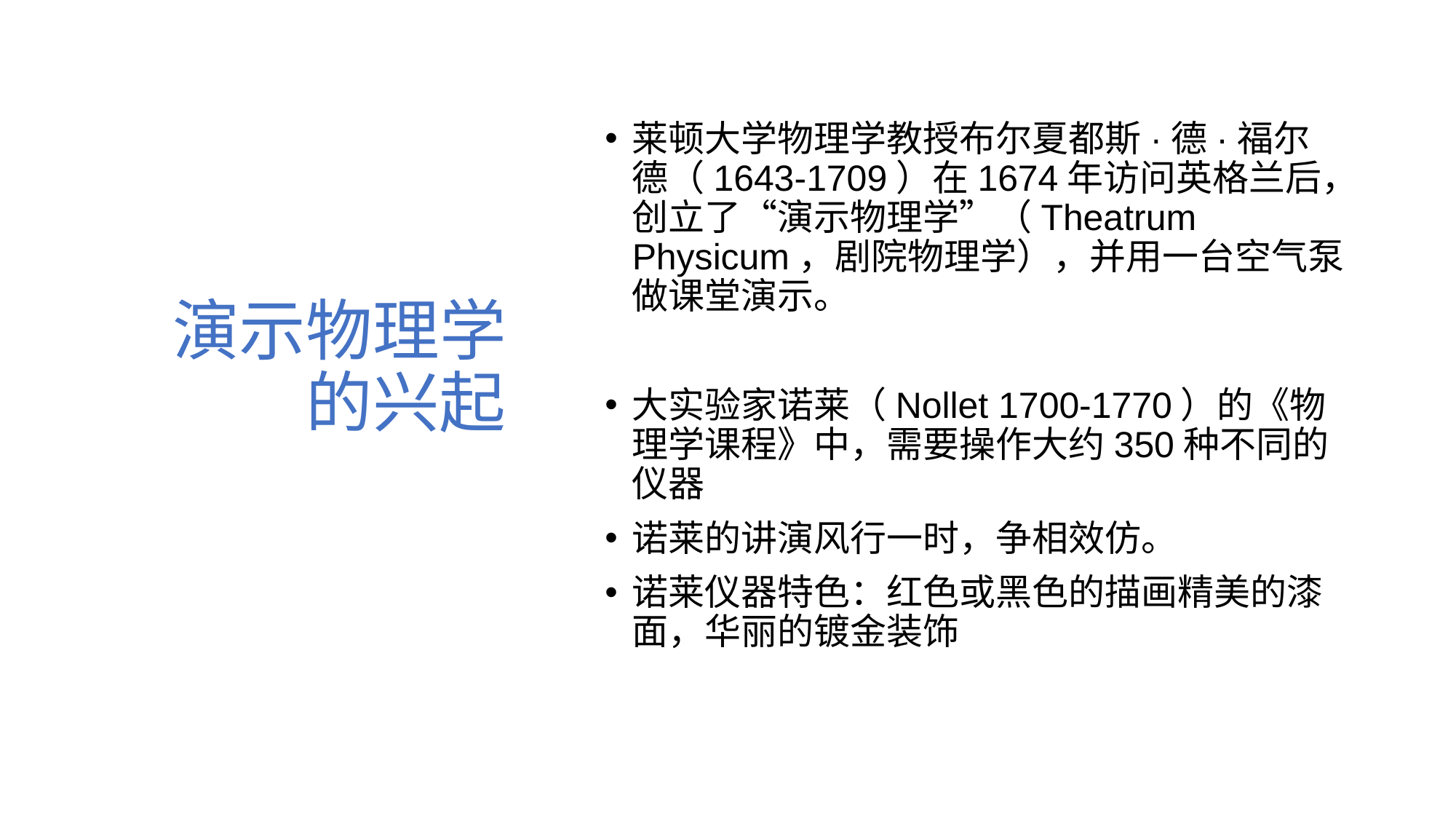

# 演示物理学 的兴起
莱顿大学物理学教授布尔夏都斯·德·福尔德（1643-1709）在1674年访问英格兰后，创立了“演示物理学”（Theatrum Physicum，剧院物理学），并用一台空气泵做课堂演示。

大实验家诺莱（Nollet 1700-1770）的《物理学课程》中，需要操作大约350种不同的仪器
诺莱的讲演风行一时，争相效仿。
诺莱仪器特色：红色或黑色的描画精美的漆面，华丽的镀金装饰